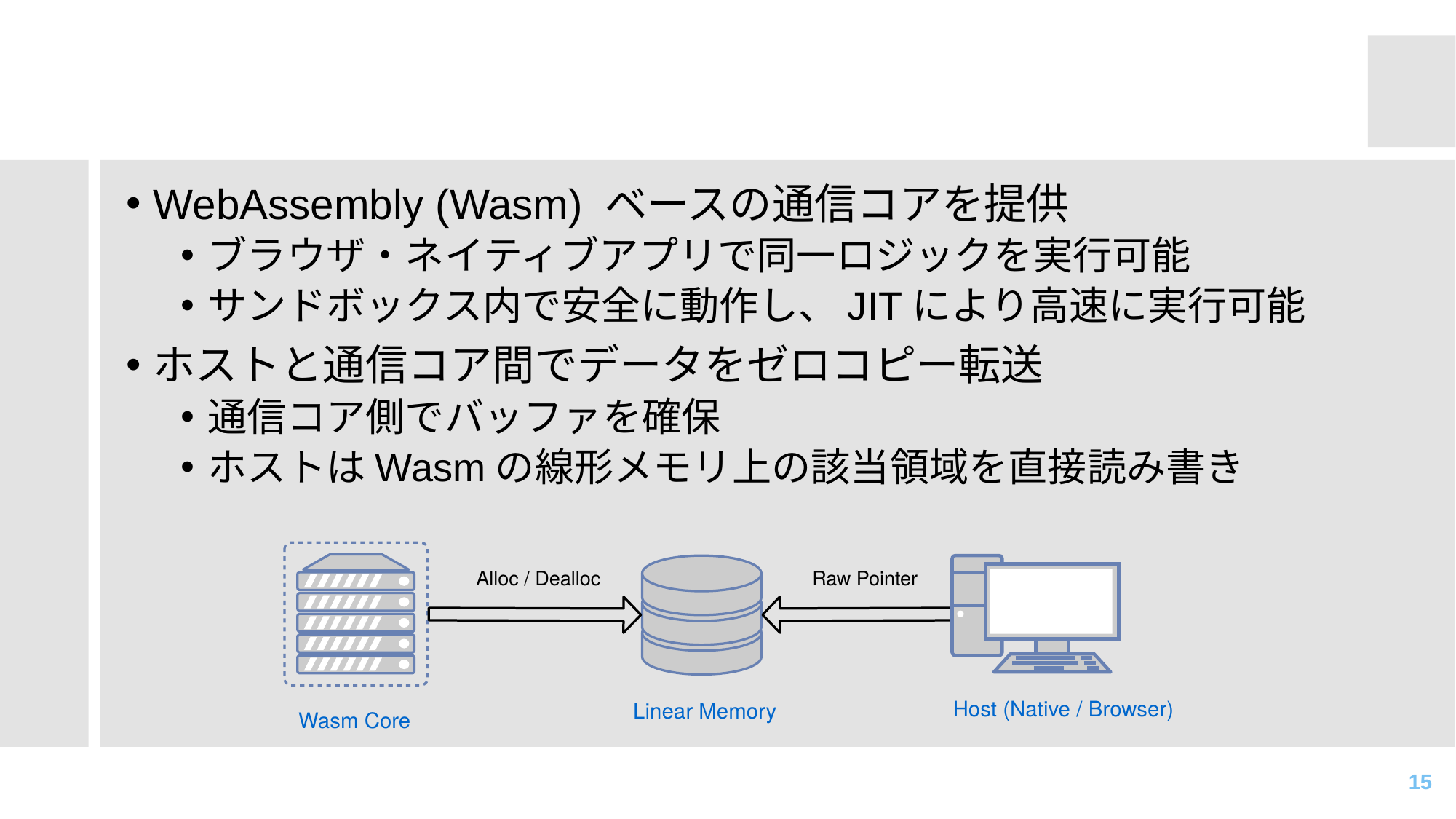

# (5) ポータブル通信コア
WebAssembly (Wasm) ベースの通信コアを提供
ブラウザ・ネイティブアプリで同一ロジックを実行可能
サンドボックス内で安全に動作し、JITにより高速に実行可能
ホストと通信コア間でデータをゼロコピー転送
通信コア側でバッファを確保
ホストはWasmの線形メモリ上の該当領域を直接読み書き

Alloc / Dealloc
Raw Pointer

Host (Native / Browser)
Linear Memory
Wasm Core
15